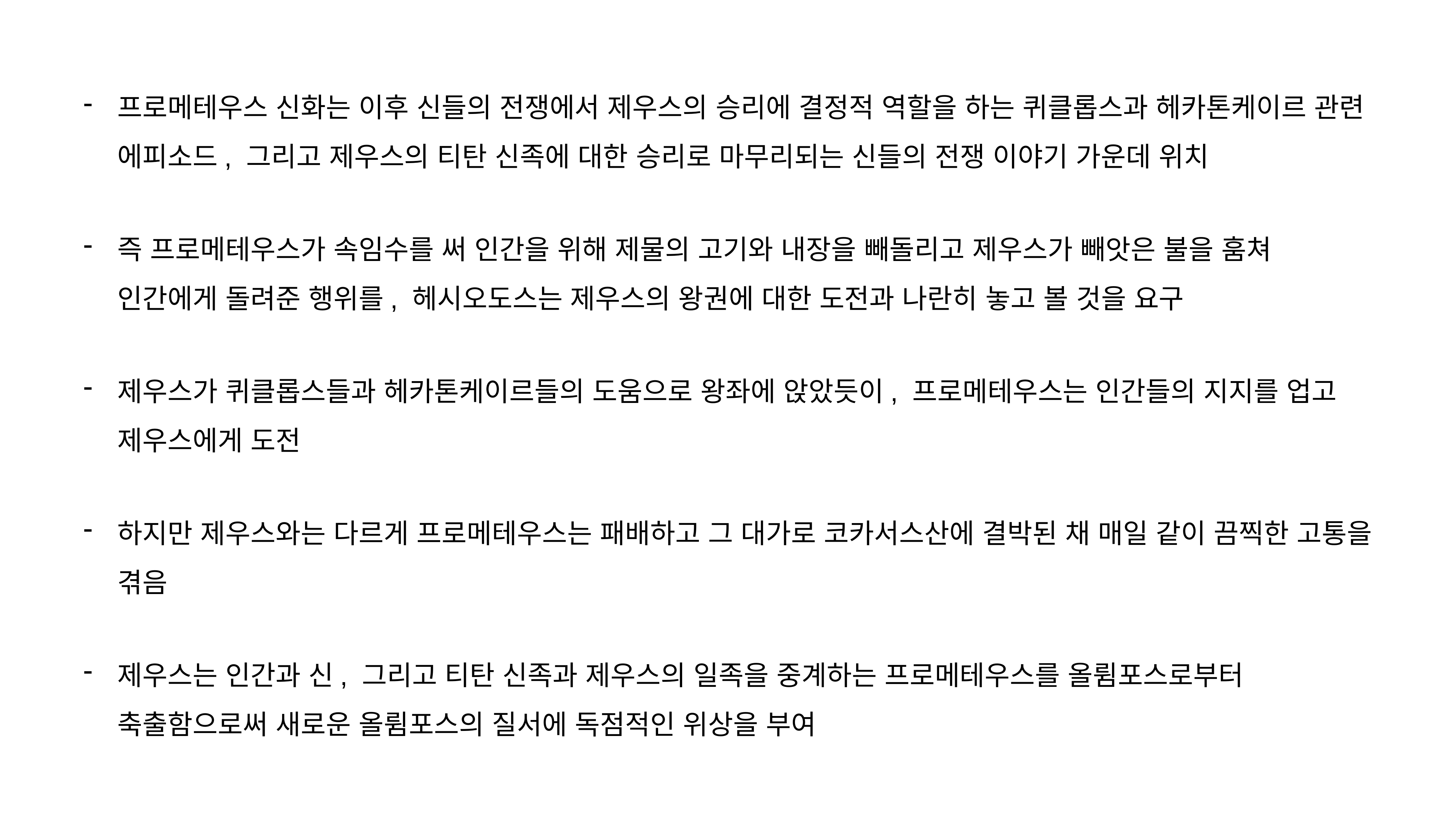

프로메테우스 신화는 이후 신들의 전쟁에서 제우스의 승리에 결정적 역할을 하는 퀴클롭스과 헤카톤케이르 관련 에피소드, 그리고 제우스의 티탄 신족에 대한 승리로 마무리되는 신들의 전쟁 이야기 가운데 위치

즉 프로메테우스가 속임수를 써 인간을 위해 제물의 고기와 내장을 빼돌리고 제우스가 빼앗은 불을 훔쳐 인간에게 돌려준 행위를, 헤시오도스는 제우스의 왕권에 대한 도전과 나란히 놓고 볼 것을 요구

제우스가 퀴클롭스들과 헤카톤케이르들의 도움으로 왕좌에 앉았듯이, 프로메테우스는 인간들의 지지를 업고 제우스에게 도전

하지만 제우스와는 다르게 프로메테우스는 패배하고 그 대가로 코카서스산에 결박된 채 매일 같이 끔찍한 고통을 겪음

제우스는 인간과 신, 그리고 티탄 신족과 제우스의 일족을 중계하는 프로메테우스를 올륌포스로부터 축출함으로써 새로운 올륌포스의 질서에 독점적인 위상을 부여